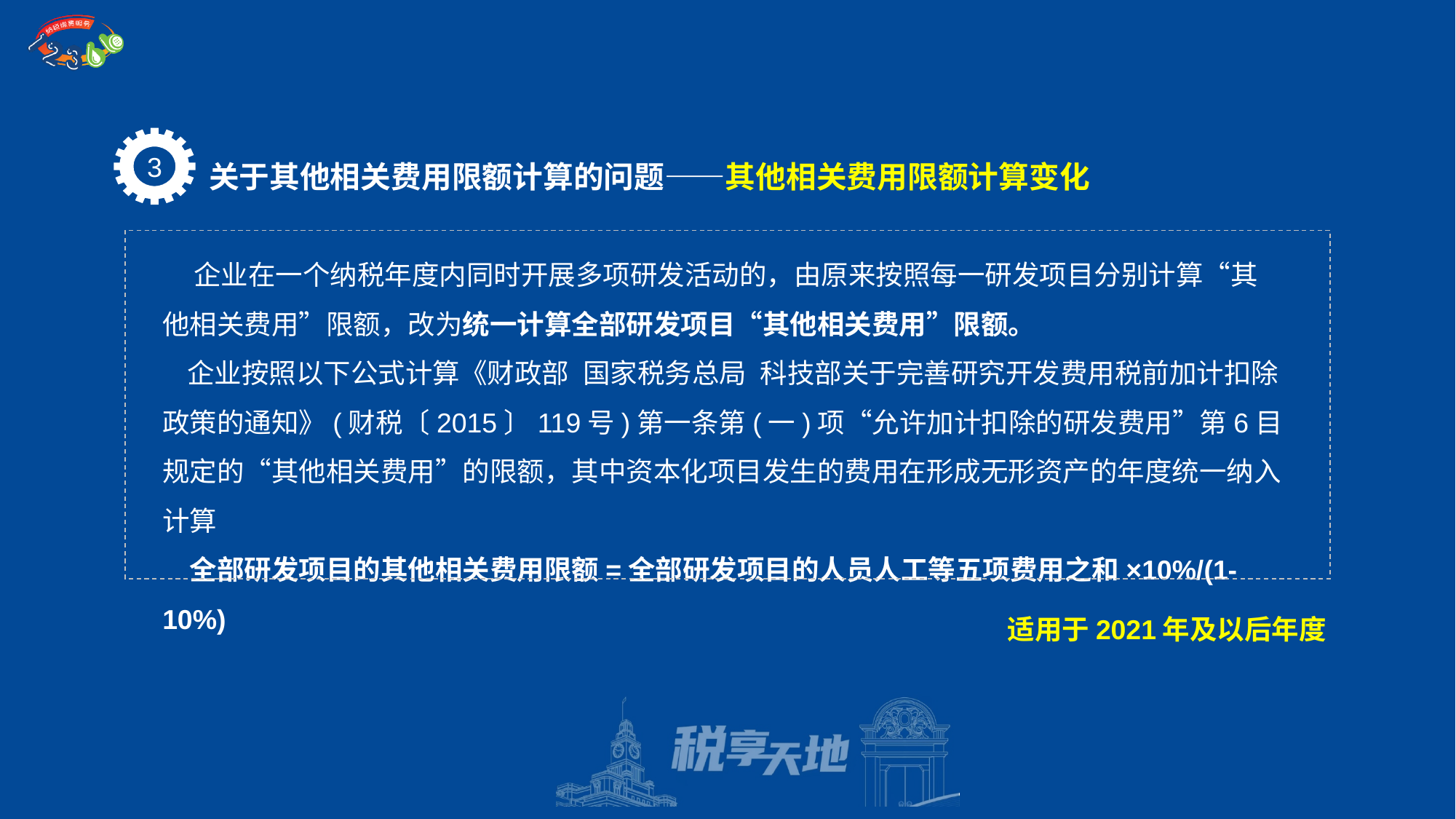

关于其他相关费用限额计算的问题——其他相关费用限额计算变化

3

    企业在一个纳税年度内同时开展多项研发活动的，由原来按照每一研发项目分别计算“其他相关费用”限额，改为统一计算全部研发项目“其他相关费用”限额。
    企业按照以下公式计算《财政部 国家税务总局 科技部关于完善研究开发费用税前加计扣除政策的通知》(财税〔2015〕119号)第一条第(一)项“允许加计扣除的研发费用”第6目规定的“其他相关费用”的限额，其中资本化项目发生的费用在形成无形资产的年度统一纳入计算
　全部研发项目的其他相关费用限额=全部研发项目的人员人工等五项费用之和×10%/(1-10%)

适用于2021年及以后年度